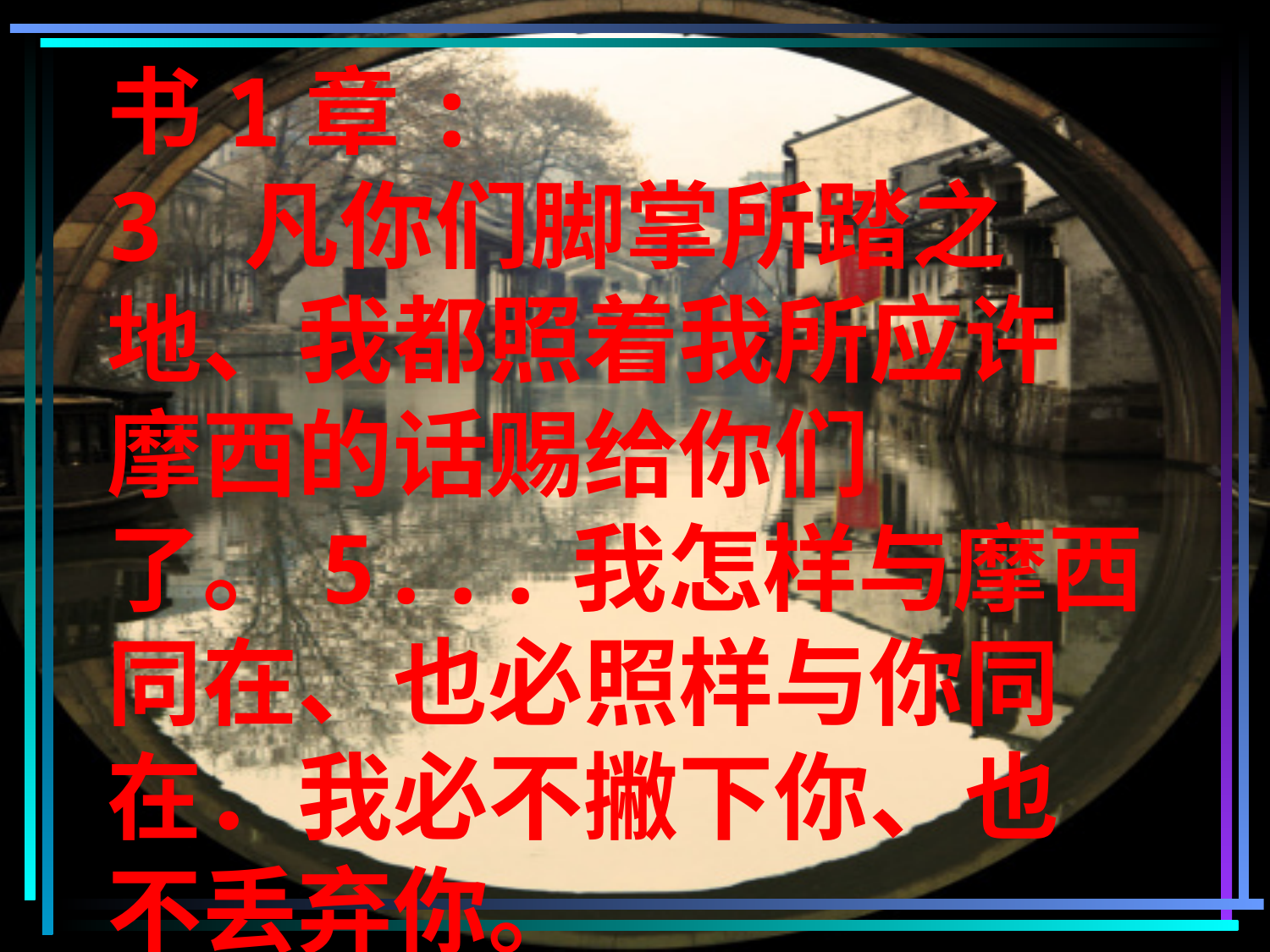

书1章:
3 凡你们脚掌所踏之地、我都照着我所应许摩西的话赐给你们了。5...我怎样与摩西同在、也必照样与你同在．我必不撇下你、也不丢弃你。
#